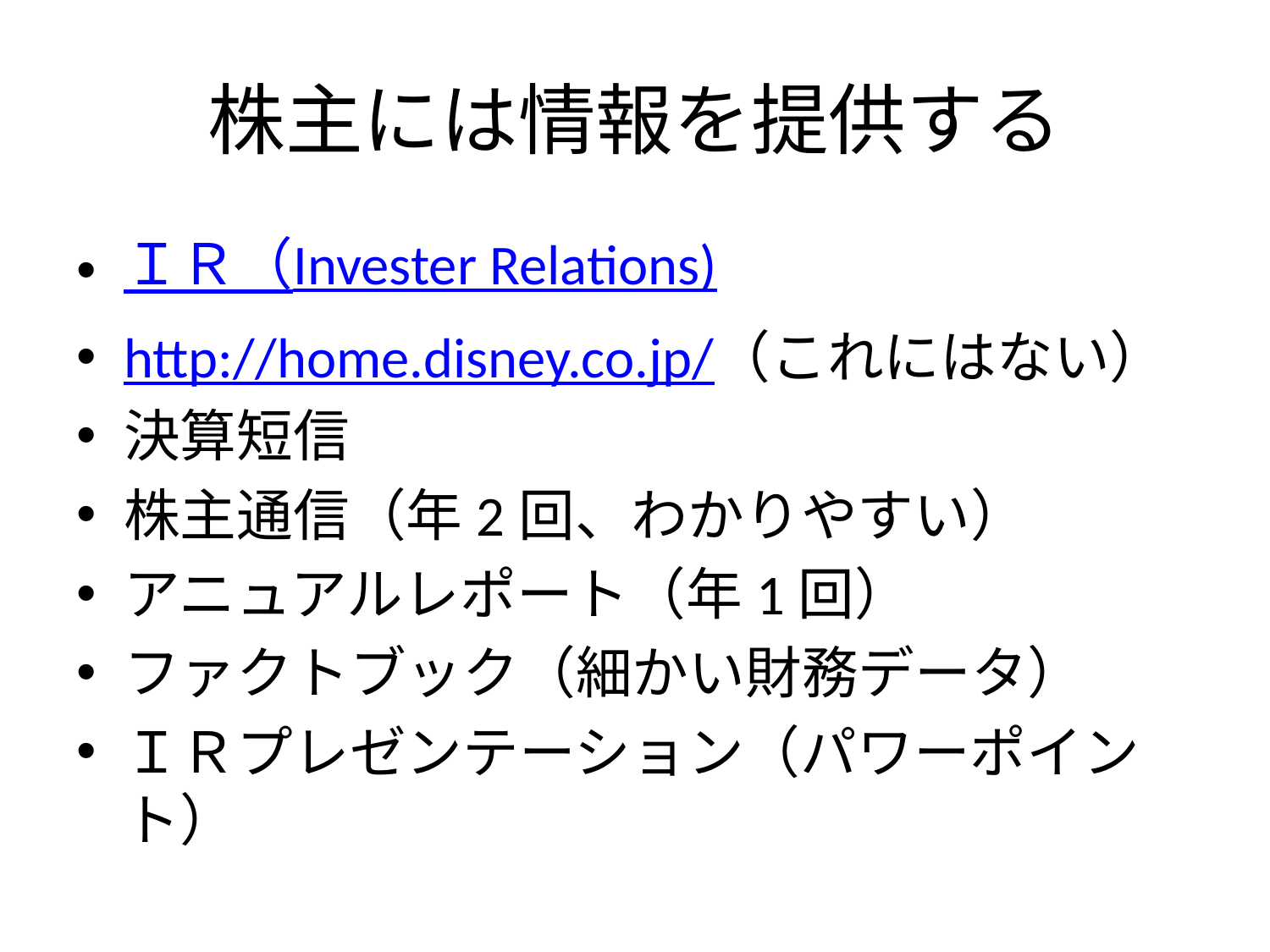

# 株主には情報を提供する
ＩＲ（Invester Relations)
http://home.disney.co.jp/（これにはない）
決算短信
株主通信（年2回、わかりやすい）
アニュアルレポート（年1回）
ファクトブック（細かい財務データ）
ＩＲプレゼンテーション（パワーポイント）